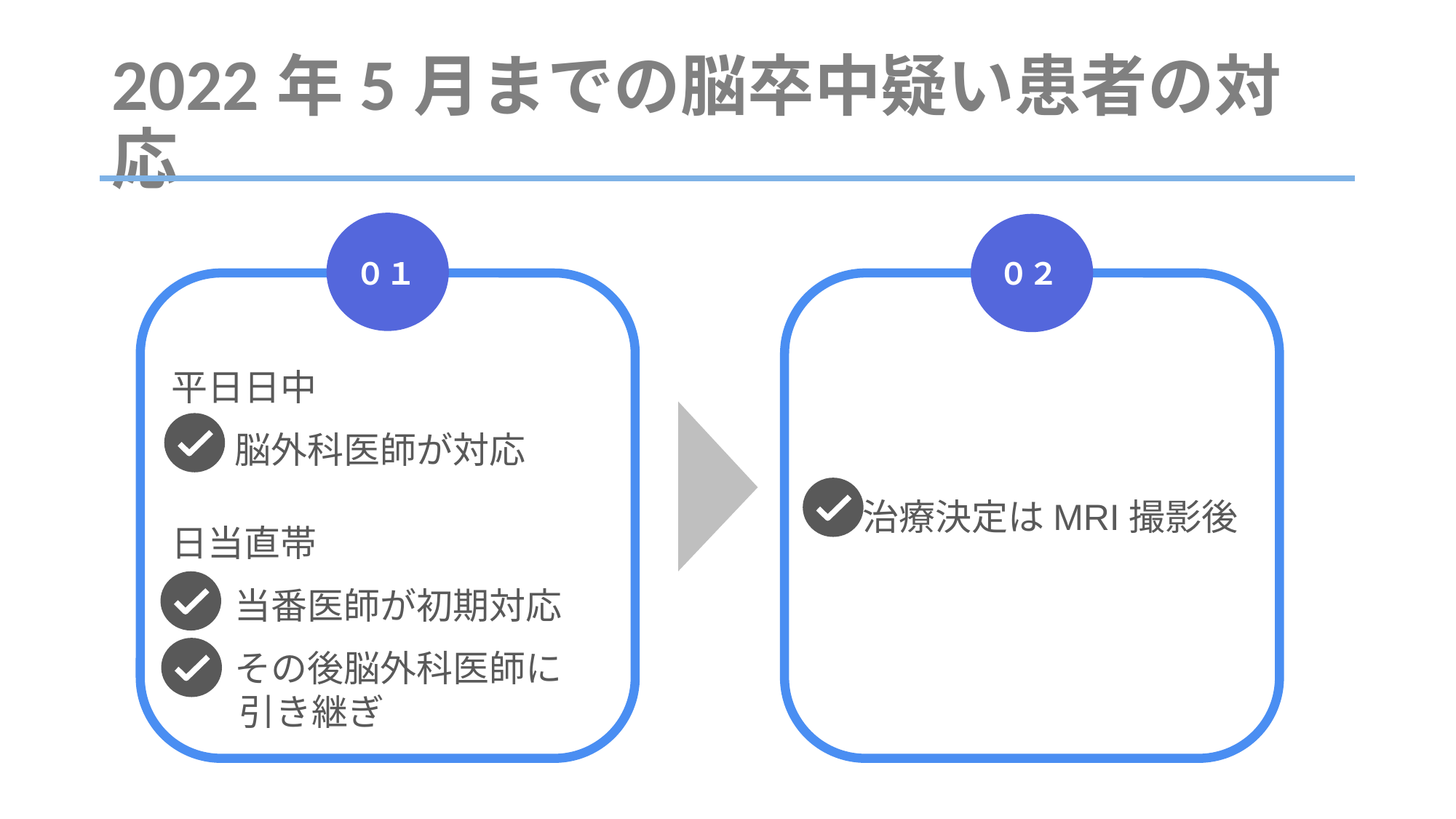

# 2022年5月までの脳卒中疑い患者の対応

０１
０２

　治療決定はMRI撮影後
平日日中

　　　　脳外科医師が対応

日当直帯

　　　　当番医師が初期対応

　　　　その後脳外科医師に
　　　引き継ぎ